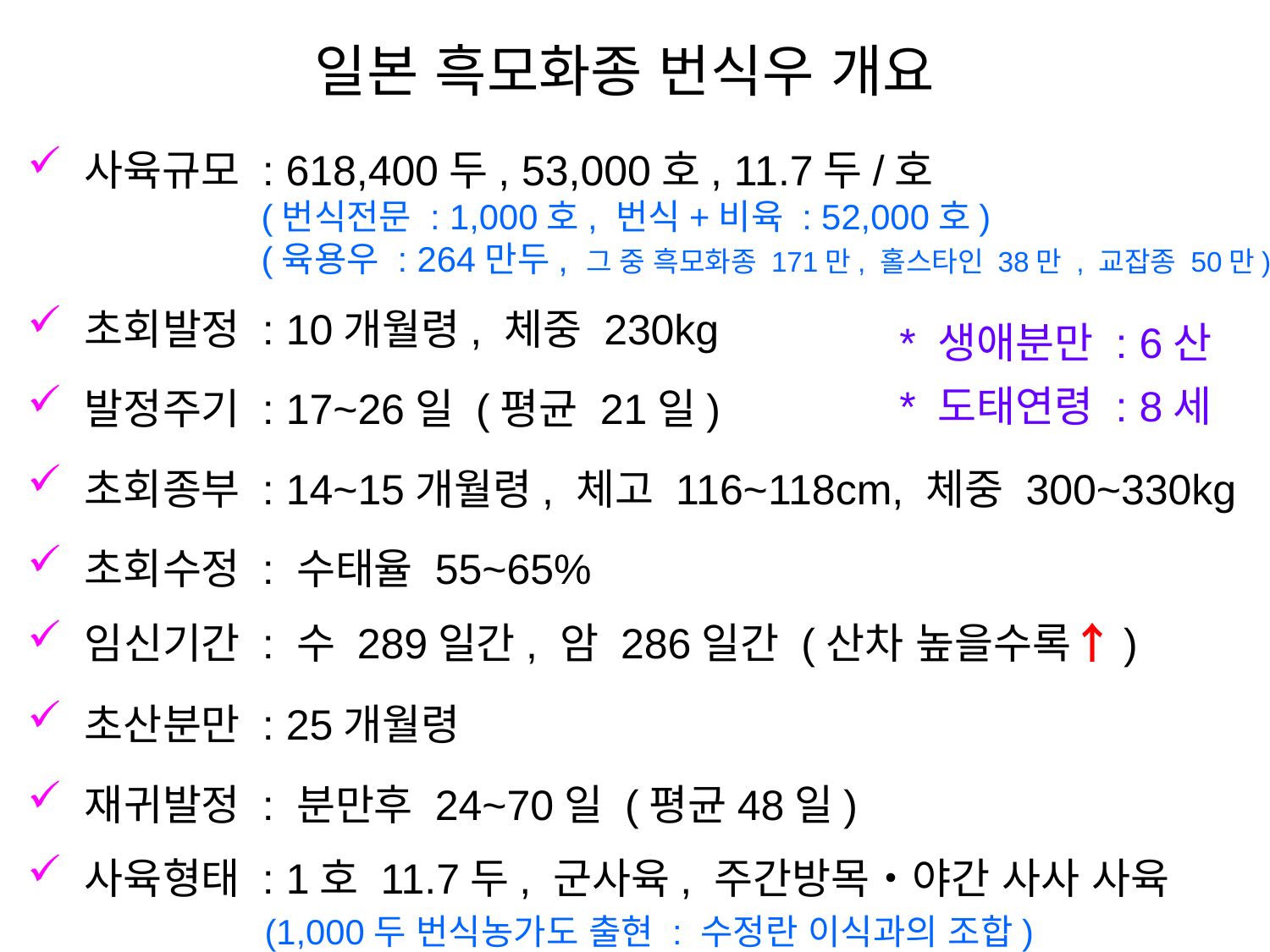

일본 흑모화종 번식우 개요
 사육규모 : 618,400두, 53,000호, 11.7두/호
                        (번식전문 : 1,000호, 번식+비육 : 52,000호)
                        (육용우 : 264만두, 그 중 흑모화종 171만, 홀스타인 38만 , 교잡종 50만)
 초회발정 : 10개월령, 체중 230kg
 * 생애분만 : 6산
 * 도태연령 : 8세
 발정주기 : 17~26일 (평균 21일)
 초회종부 : 14~15개월령, 체고 116~118cm, 체중 300~330kg
 초회수정 : 수태율 55~65%
 임신기간 : 수 289일간, 암 286일간 (산차 높을수록↑)
 초산분만 : 25개월령
 재귀발정 : 분만후 24~70일 (평균48일)
 사육형태 : 1호 11.7두, 군사육, 주간방목・야간 사사 사육
                    (1,000두 번식농가도 출현 : 수정란 이식과의 조합)